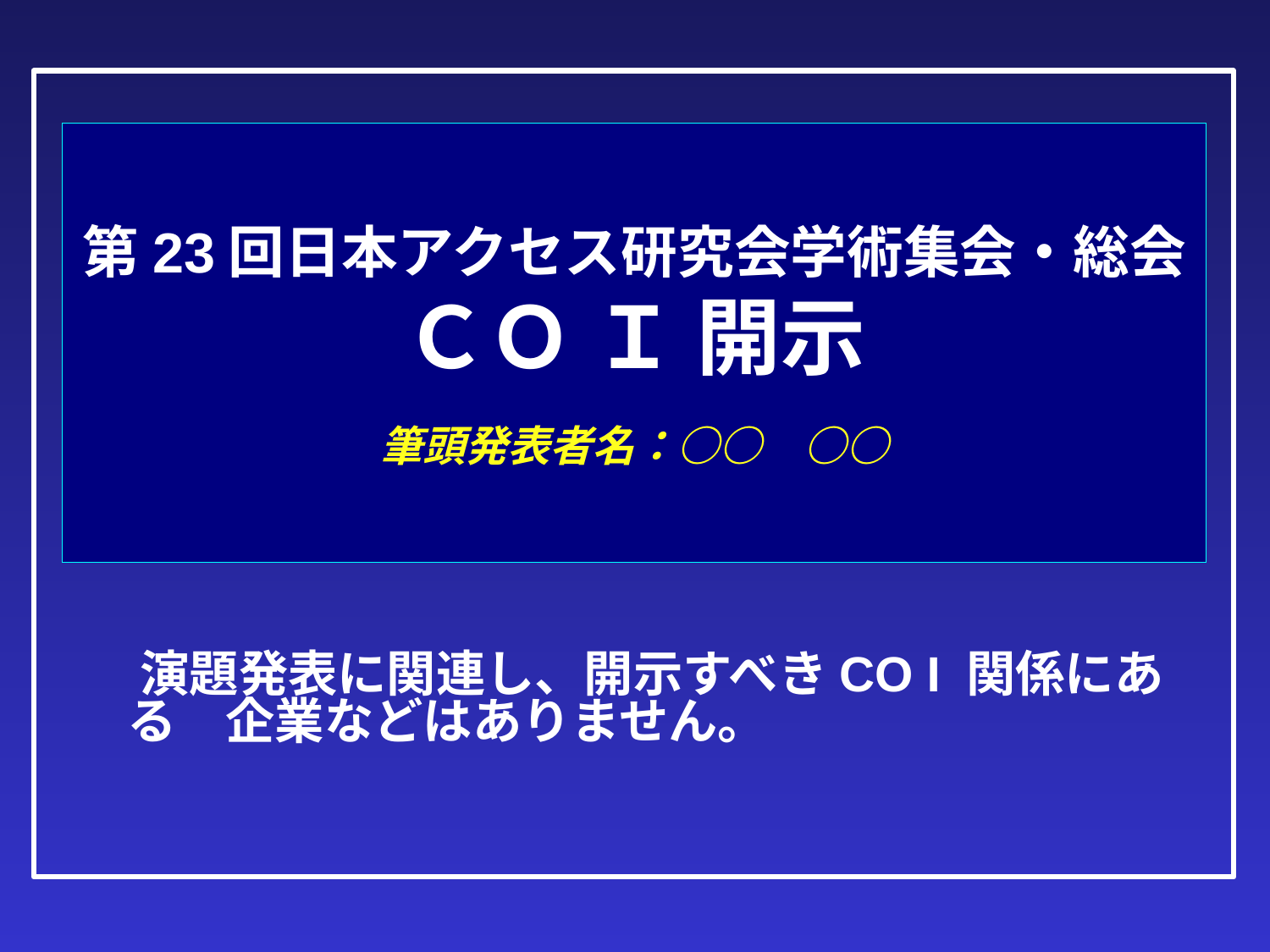

# 第23回日本アクセス研究会学術集会・総会 ＣＯ Ｉ 開示 　 筆頭発表者名：○○　○○

　 演題発表に関連し、開示すべきCO I 関係にある　企業などはありません。